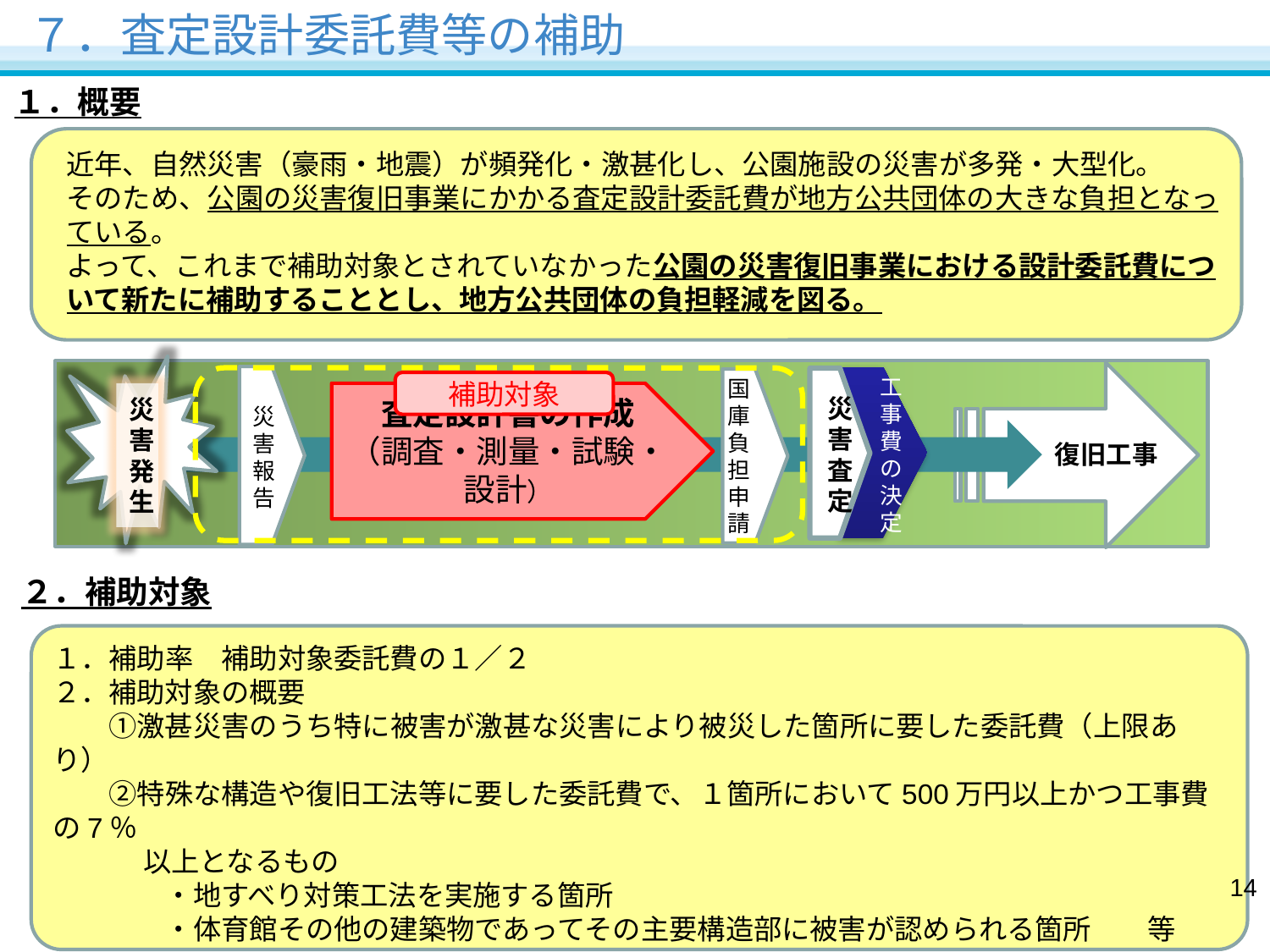

７．査定設計委託費等の補助

１．概要

近年、自然災害（豪雨・地震）が頻発化・激甚化し、公園施設の災害が多発・大型化。
そのため、公園の災害復旧事業にかかる査定設計委託費が地方公共団体の大きな負担となっている。
よって、これまで補助対象とされていなかった公園の災害復旧事業における設計委託費について新たに補助することとし、地方公共団体の負担軽減を図る。

国庫負担申請

災害査定

災害報告
補助対象
査定設計書の作成
（調査・測量・試験・設計）

災害発生

工事費の決定
復旧工事
２．補助対象

１．補助率　補助対象委託費の１／２
２．補助対象の概要
　　①激甚災害のうち特に被害が激甚な災害により被災した箇所に要した委託費（上限あり）
　　②特殊な構造や復旧工法等に要した委託費で、１箇所において500万円以上かつ工事費の7％
　　　 以上となるもの
　　　　・地すべり対策工法を実施する箇所
　　　　・体育館その他の建築物であってその主要構造部に被害が認められる箇所　　等

※その他、地方公共団体における被害総額及び委託費の補助金額合計等の要件あり。
14